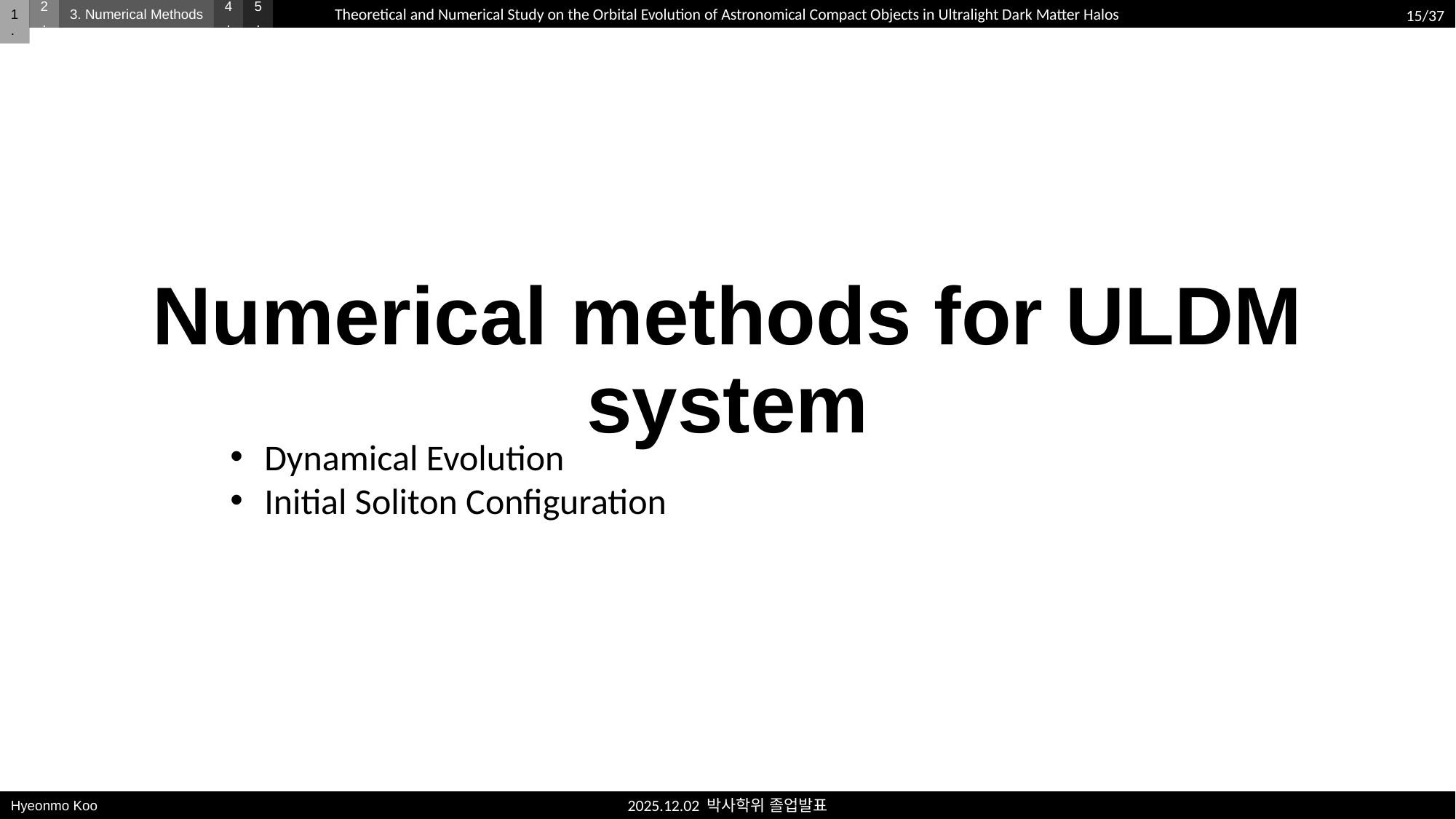

1.
2.
3. Numerical Methods
4.
5.
15/37
Theoretical and Numerical Study on the Orbital Evolution of Astronomical Compact Objects in Ultralight Dark Matter Halos
# Numerical methods for ULDM system
Dynamical Evolution
Initial Soliton Configuration
Hyeonmo Koo
2025.12.02 박사학위 졸업발표